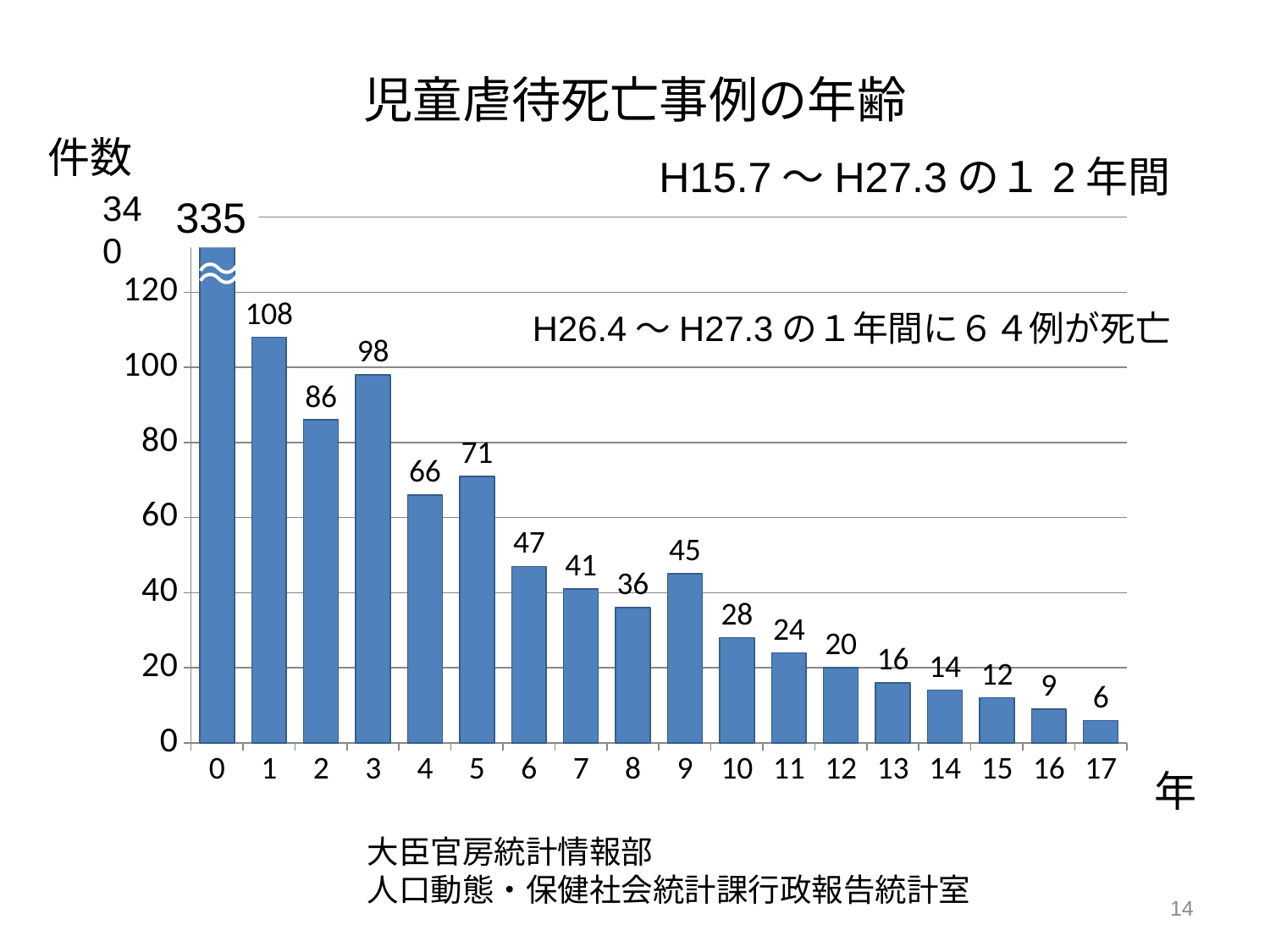

# 児童虐待死亡事例の年齢
件数
H15.7〜H27.3の１2年間

### Chart

| Category | 系列 1 |
|---|---|
| 0.0 | 135.0 |
| 1.0 | 108.0 |
| 2.0 | 86.0 |
| 3.0 | 98.0 |
| 4.0 | 66.0 |
| 5.0 | 71.0 |
| 6.0 | 47.0 |
| 7.0 | 41.0 |
| 8.0 | 36.0 |
| 9.0 | 45.0 |
| 10.0 | 28.0 |
| 11.0 | 24.0 |
| 12.0 | 20.0 |
| 13.0 | 16.0 |
| 14.0 | 14.0 |
| 15.0 | 12.0 |
| 16.0 | 9.0 |
| 17.0 | 6.0 |
340
335
〜
〜
H26.4〜H27.3の１年間に６４例が死亡
年
大臣官房統計情報部
人口動態・保健社会統計課行政報告統計室
14